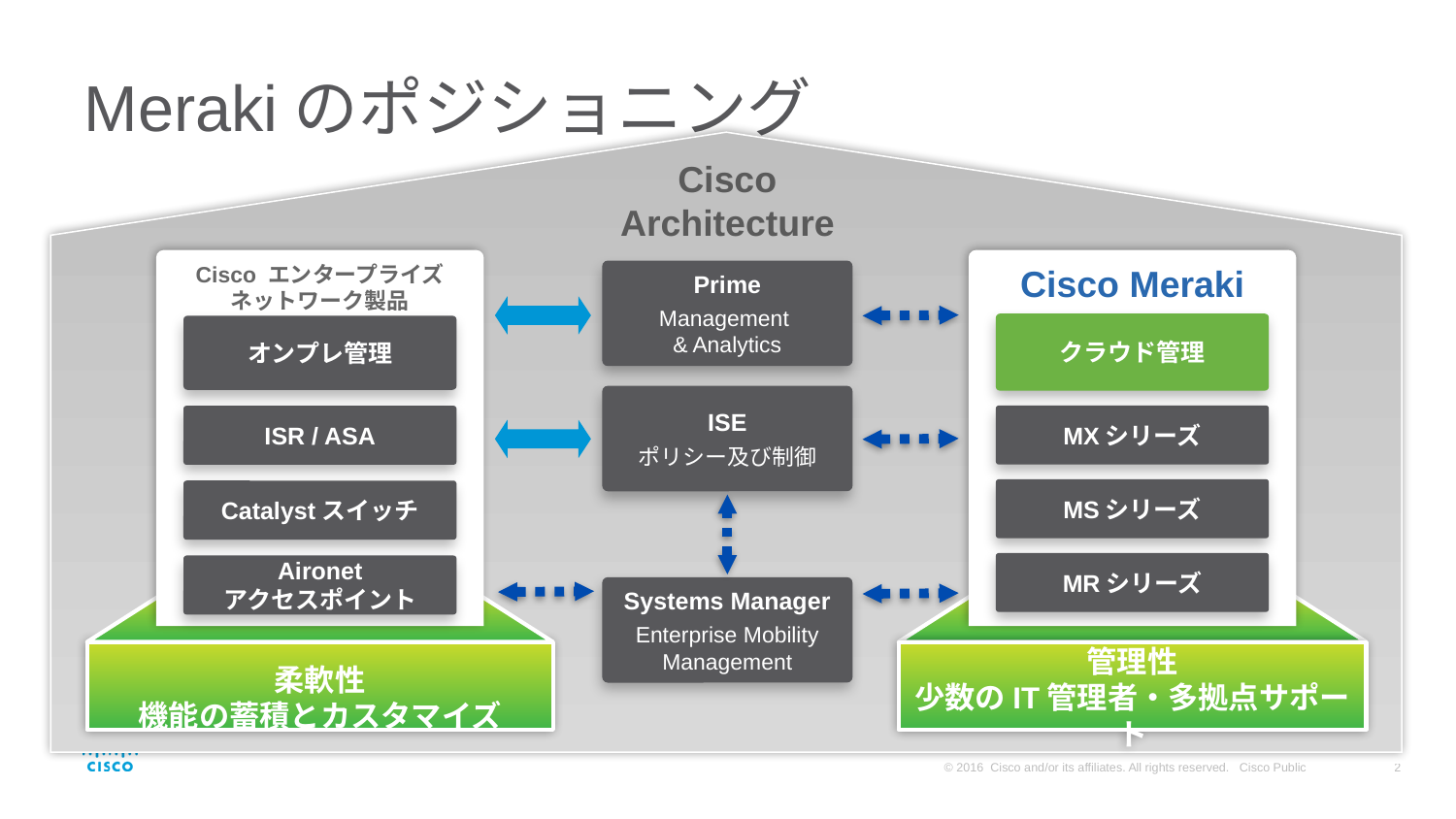

# Merakiのポジショニング
Cisco
Architecture

Cisco エンタープライズ
ネットワーク製品
Cisco Meraki
Prime
Management
& Analytics

クラウド管理
オンプレ管理
ISE
ポリシー及び制御
MXシリーズ
ISR / ASA

MSシリーズ
Catalystスイッチ
MRシリーズ
Aironet
アクセスポイント
Systems Manager
Enterprise Mobility Management

柔軟性
機能の蓄積とカスタマイズ

管理性
少数のIT管理者・多拠点サポート